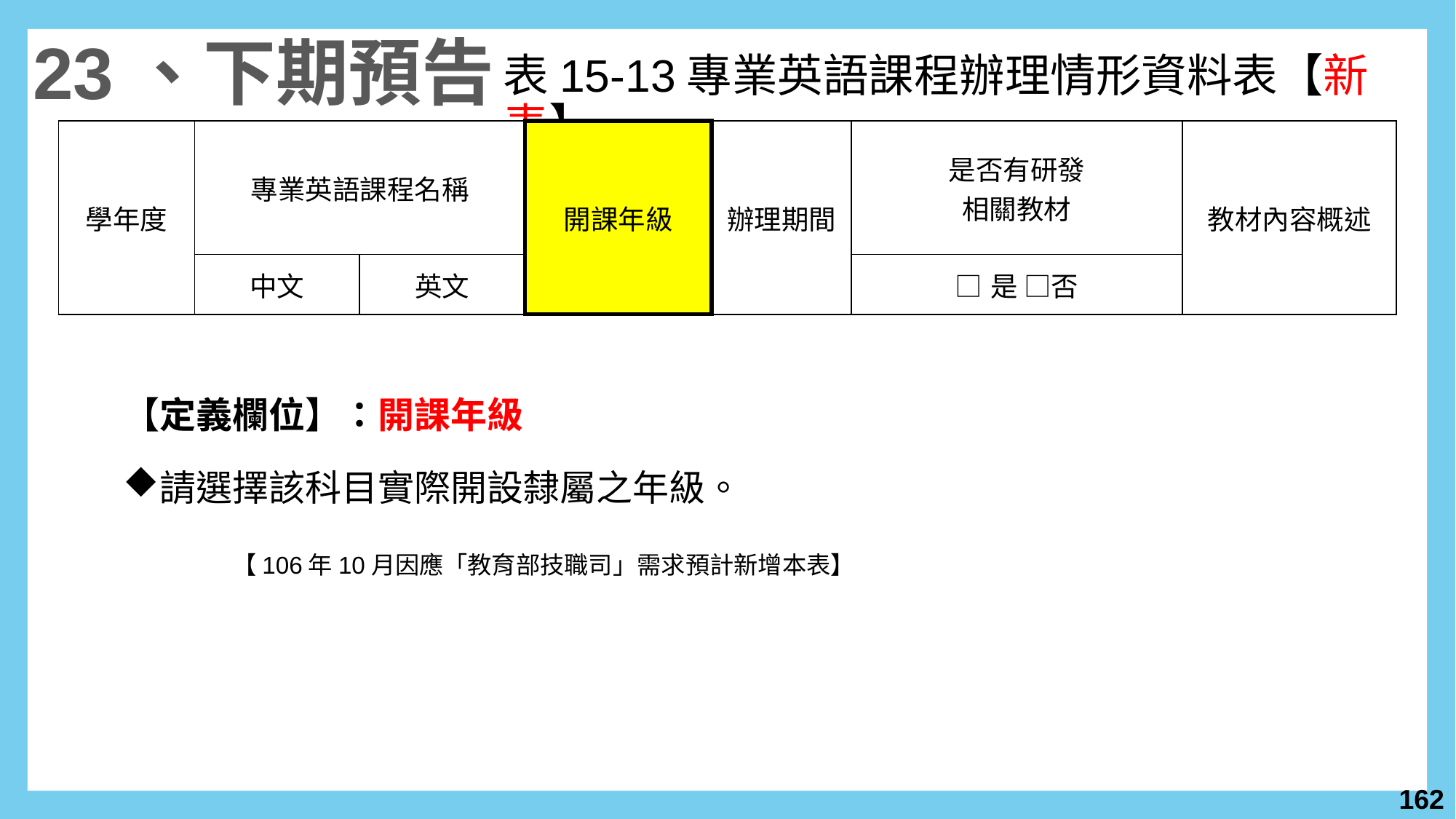

23、下期預告
表15-13專業英語課程辦理情形資料表【新表】
| 學年度 | 專業英語課程名稱 |  | 開課年級 | 辦理期間 | 是否有研發 相關教材 | 教材內容概述 |
| --- | --- | --- | --- | --- | --- | --- |
|  | 中文 | 英文 |  |  | □是 □否 |  |
【定義欄位】：開課年級
請選擇該科目實際開設隸屬之年級。
 	【106年10月因應「教育部技職司」需求預計新增本表】
162